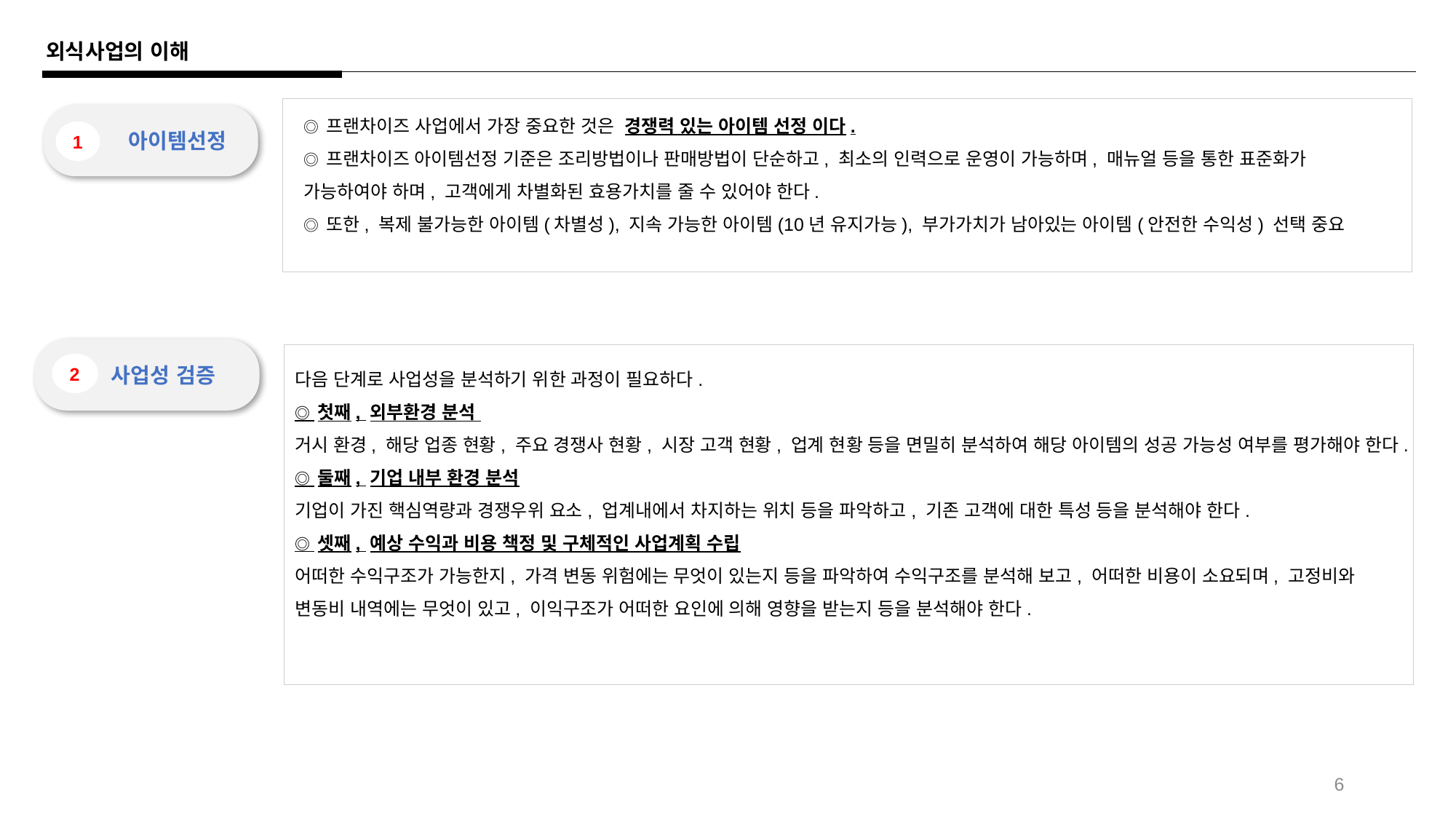

외식사업의 이해

◎ 프랜차이즈 사업에서 가장 중요한 것은  경쟁력 있는 아이템 선정 이다.
◎ 프랜차이즈 아이템선정 기준은 조리방법이나 판매방법이 단순하고, 최소의 인력으로 운영이 가능하며, 매뉴얼 등을 통한 표준화가 가능하여야 하며, 고객에게 차별화된 효용가치를 줄 수 있어야 한다.
◎ 또한, 복제 불가능한 아이템(차별성), 지속 가능한 아이템(10년 유지가능), 부가가치가 남아있는 아이템(안전한 수익성) 선택 중요

1

아이템선정

2

사업성 검증

다음 단계로 사업성을 분석하기 위한 과정이 필요하다.
◎ 첫째, 외부환경 분석
거시 환경, 해당 업종 현황, 주요 경쟁사 현황, 시장 고객 현황, 업계 현황 등을 면밀히 분석하여 해당 아이템의 성공 가능성 여부를 평가해야 한다.
◎ 둘째, 기업 내부 환경 분석
기업이 가진 핵심역량과 경쟁우위 요소, 업계내에서 차지하는 위치 등을 파악하고, 기존 고객에 대한 특성 등을 분석해야 한다.
◎ 셋째, 예상 수익과 비용 책정 및 구체적인 ​사업계획 수립
어떠한 수익구조가 가능한지, 가격 변동 위험에는 무엇이 있는지 등을 파악하여 수익구조를 분석해 보고, 어떠한 비용이 소요되며, 고정비와 변동비 내역에는 무엇이 있고, 이익구조가 어떠한 요인에 의해 영향을 받는지 등을 분석해야 한다.
6